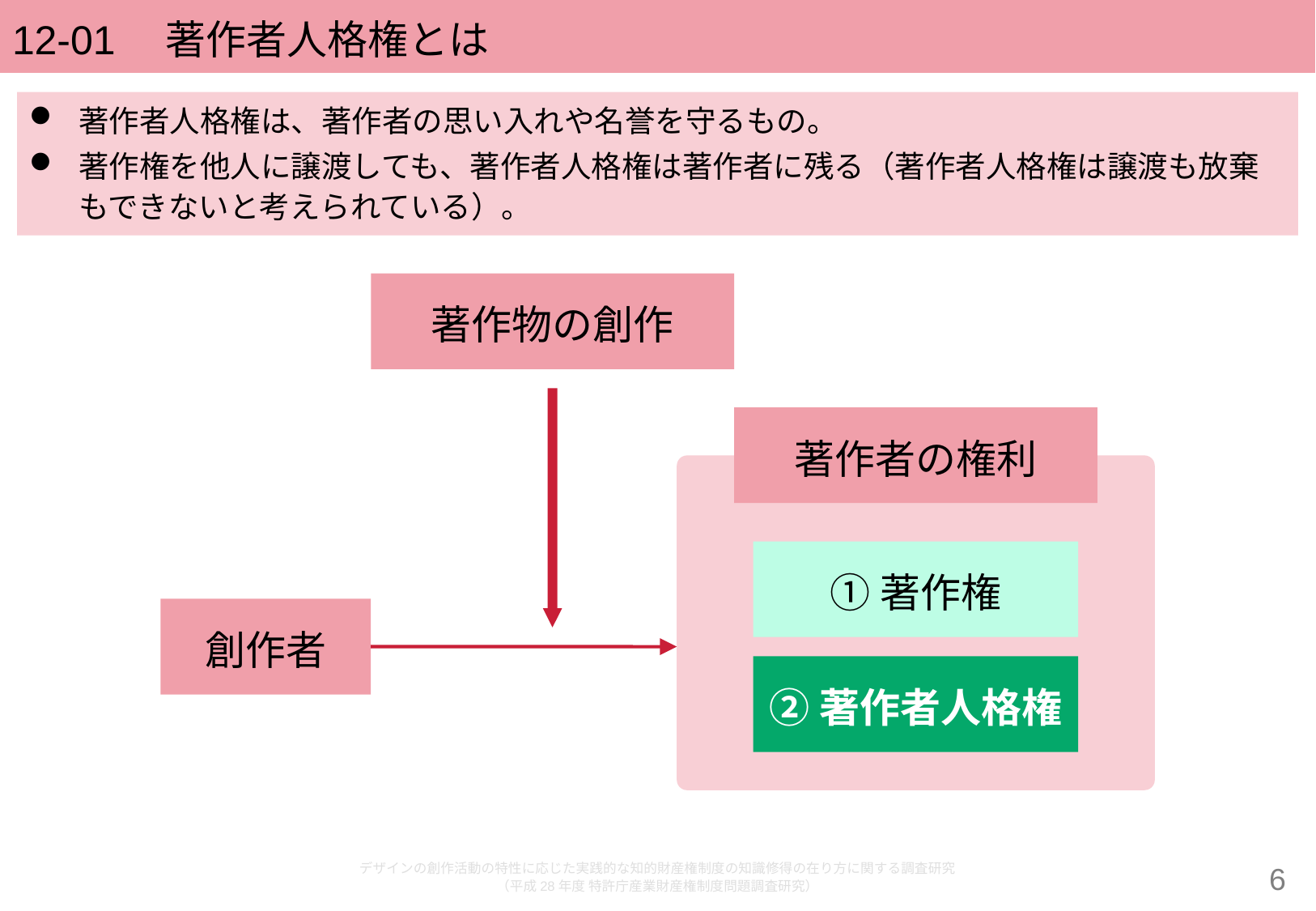

# 12-01　著作者人格権とは
著作者人格権は、著作者の思い入れや名誉を守るもの。
著作権を他人に譲渡しても、著作者人格権は著作者に残る（著作者人格権は譲渡も放棄もできないと考えられている）。
著作物の創作

著作者の権利

①著作権
創作者
②著作者人格権
デザインの創作活動の特性に応じた実践的な知的財産権制度の知識修得の在り方に関する調査研究
（平成28年度 特許庁産業財産権制度問題調査研究）
6